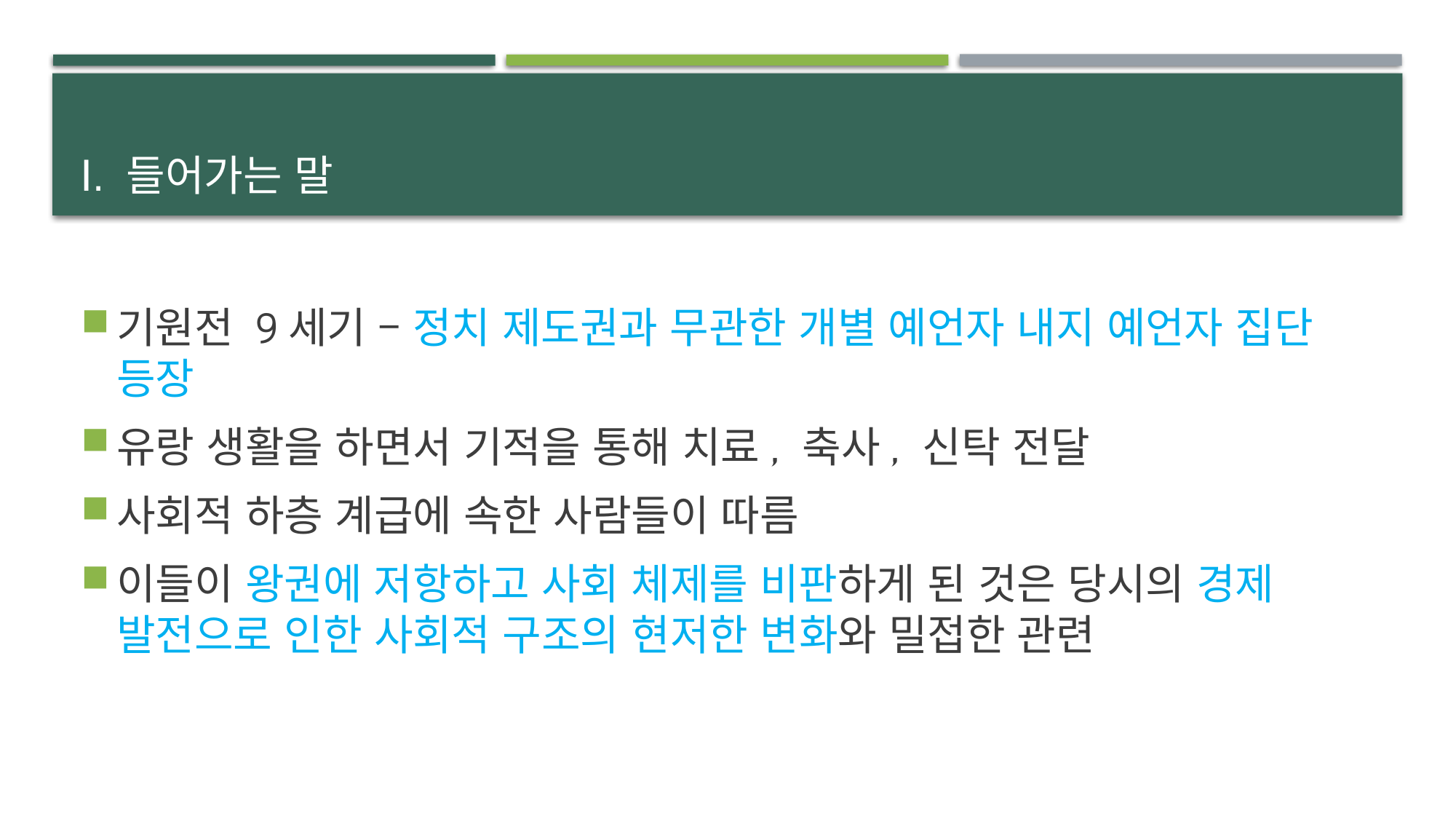

# Ⅰ. 들어가는 말
기원전 9세기 – 정치 제도권과 무관한 개별 예언자 내지 예언자 집단 등장
유랑 생활을 하면서 기적을 통해 치료, 축사, 신탁 전달
사회적 하층 계급에 속한 사람들이 따름
이들이 왕권에 저항하고 사회 체제를 비판하게 된 것은 당시의 경제 발전으로 인한 사회적 구조의 현저한 변화와 밀접한 관련